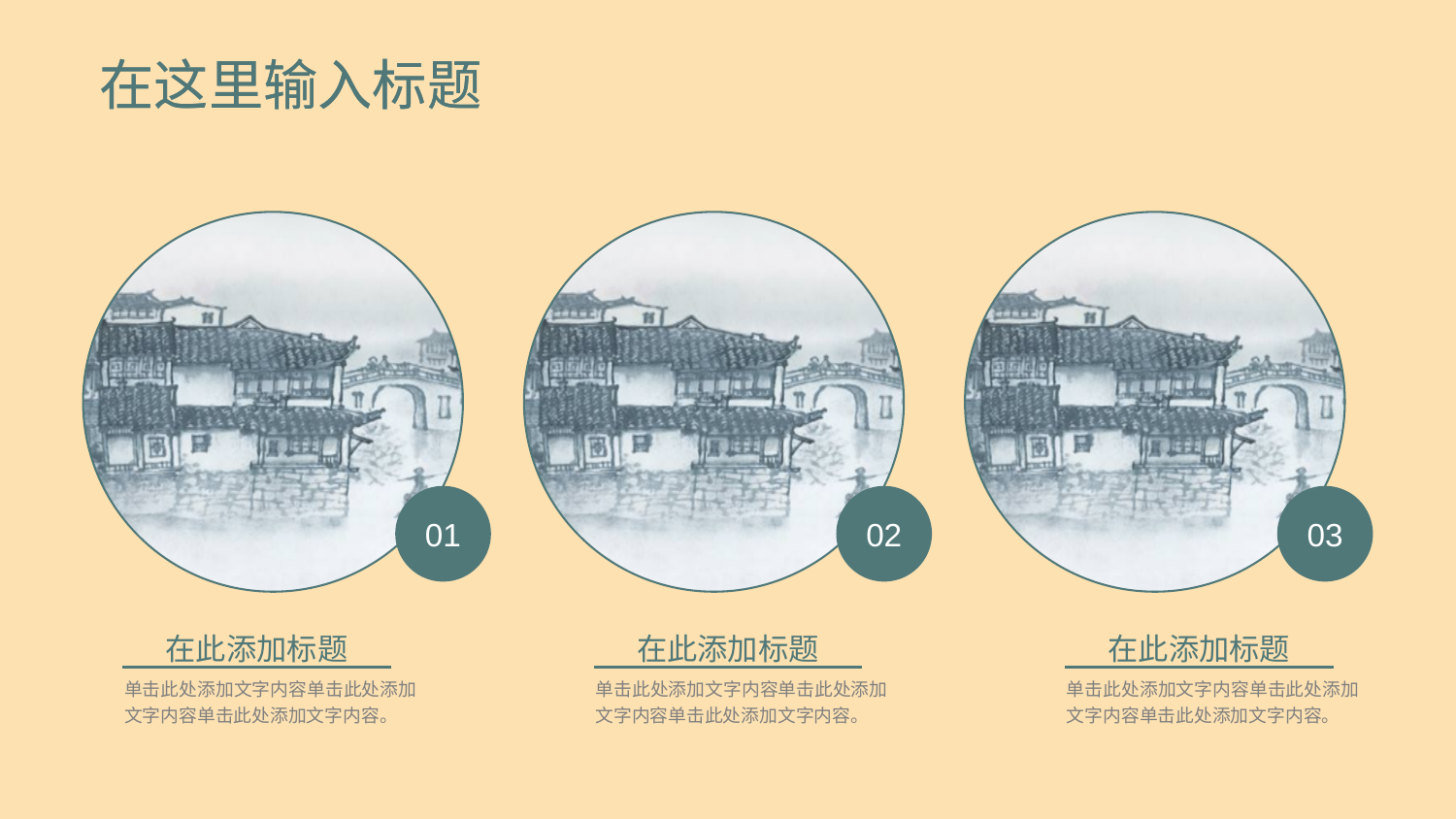

在这里输入标题

01
02
03
在此添加标题
单击此处添加文字内容单击此处添加文字内容单击此处添加文字内容。
在此添加标题
单击此处添加文字内容单击此处添加文字内容单击此处添加文字内容。
在此添加标题
单击此处添加文字内容单击此处添加文字内容单击此处添加文字内容。